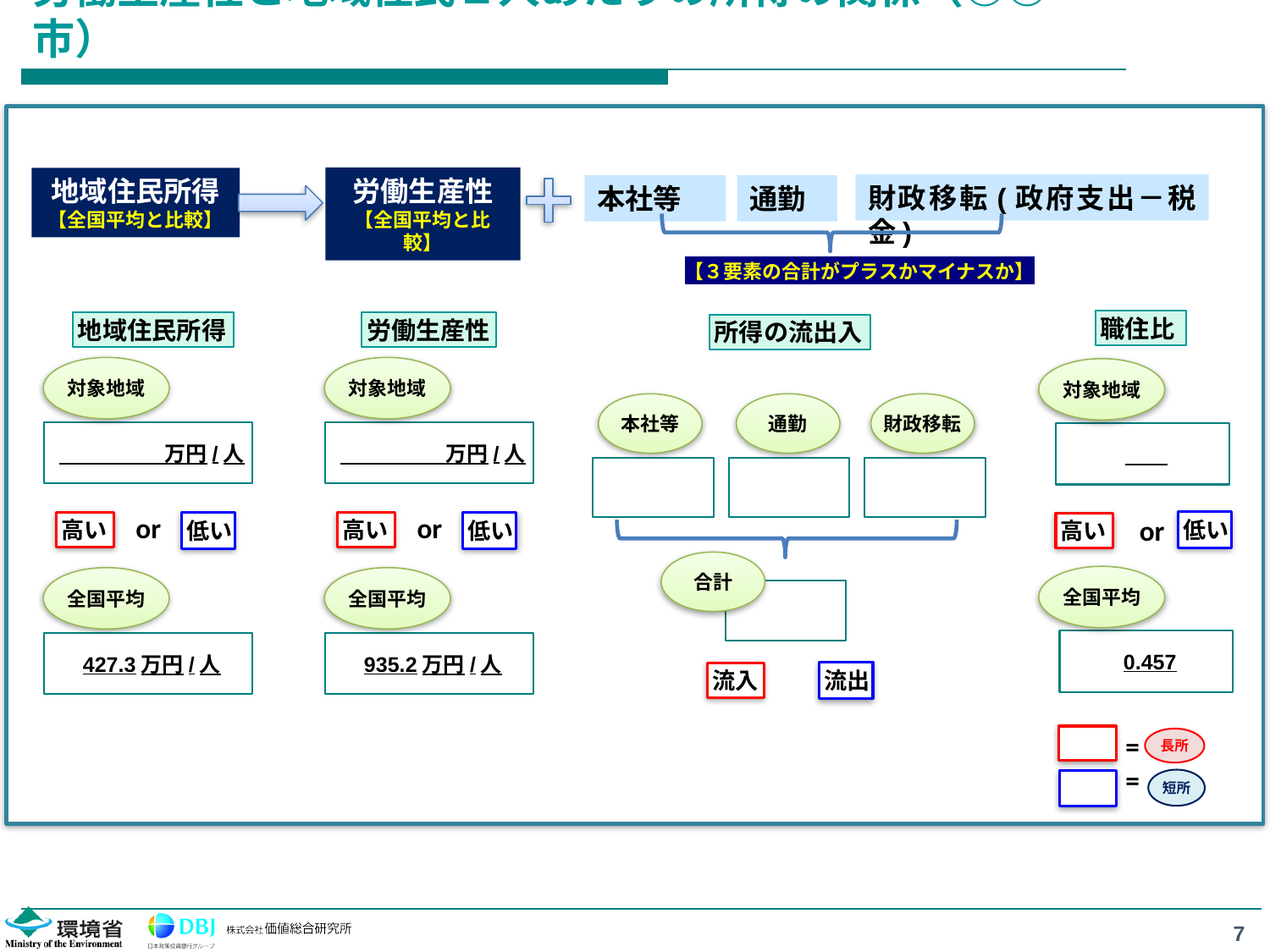

# 労働生産性と地域住民１人あたりの所得の関係（○○市）

労働生産性
【全国平均と比較】
地域住民所得
【全国平均と比較】
財政移転(政府支出－税金)
通勤
本社等

【３要素の合計がプラスかマイナスか】

職住比
地域住民所得
労働生産性
所得の流出入
対象地域
対象地域
対象地域

通勤
財政移転
本社等
　　　　　万円/人
　　　　　万円/人

or
or
or
低い
高い
低い
高い
低い
高い
合計
全国平均
全国平均
全国平均

0.457
427.3万円/人
935.2万円/人
流出
流入
=
=

長所
短所

7
7